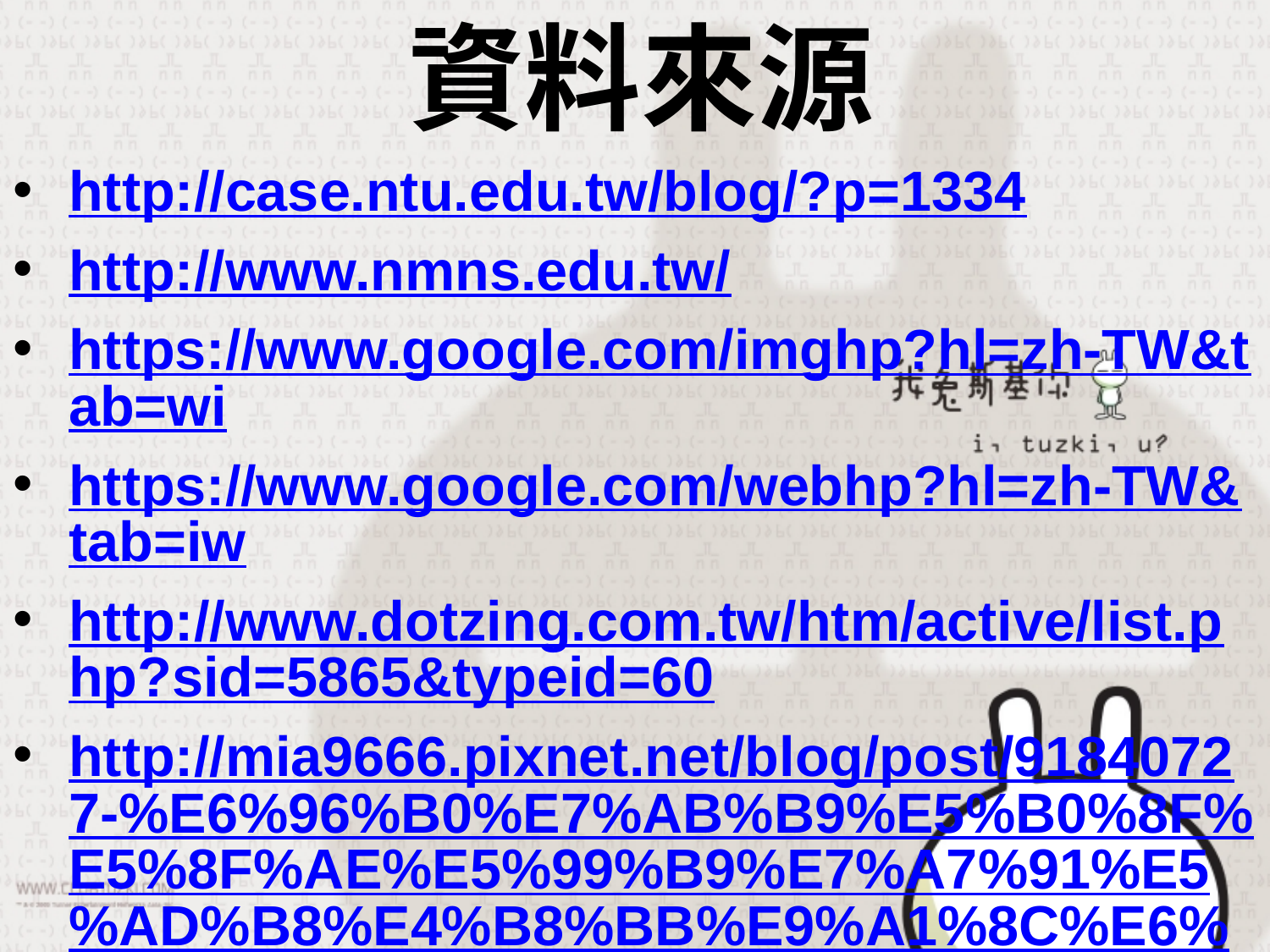

# 資料來源
http://case.ntu.edu.tw/blog/?p=1334
http://www.nmns.edu.tw/
https://www.google.com/imghp?hl=zh-TW&tab=wi
https://www.google.com/webhp?hl=zh-TW&tab=iw
http://www.dotzing.com.tw/htm/active/list.php?sid=5865&typeid=60
http://mia9666.pixnet.net/blog/post/91840727-%E6%96%B0%E7%AB%B9%E5%B0%8F%E5%8F%AE%E5%99%B9%E7%A7%91%E5%AD%B8%E4%B8%BB%E9%A1%8C%E6%A8%82%E5%9C%92
http://hemilyhome.blogspot.tw/2011/08/fun.html
http://www.outdoor.org.tw/ski/intro.asp
http://www.google.com/imgres?safe=off&hl=zh-TW&tbm=isch&tbnid=x_Az98fXYYZTVM:&imgrefurl=http://www.goski.com.tw/forum/showthread.php%3Ft%3D748&do